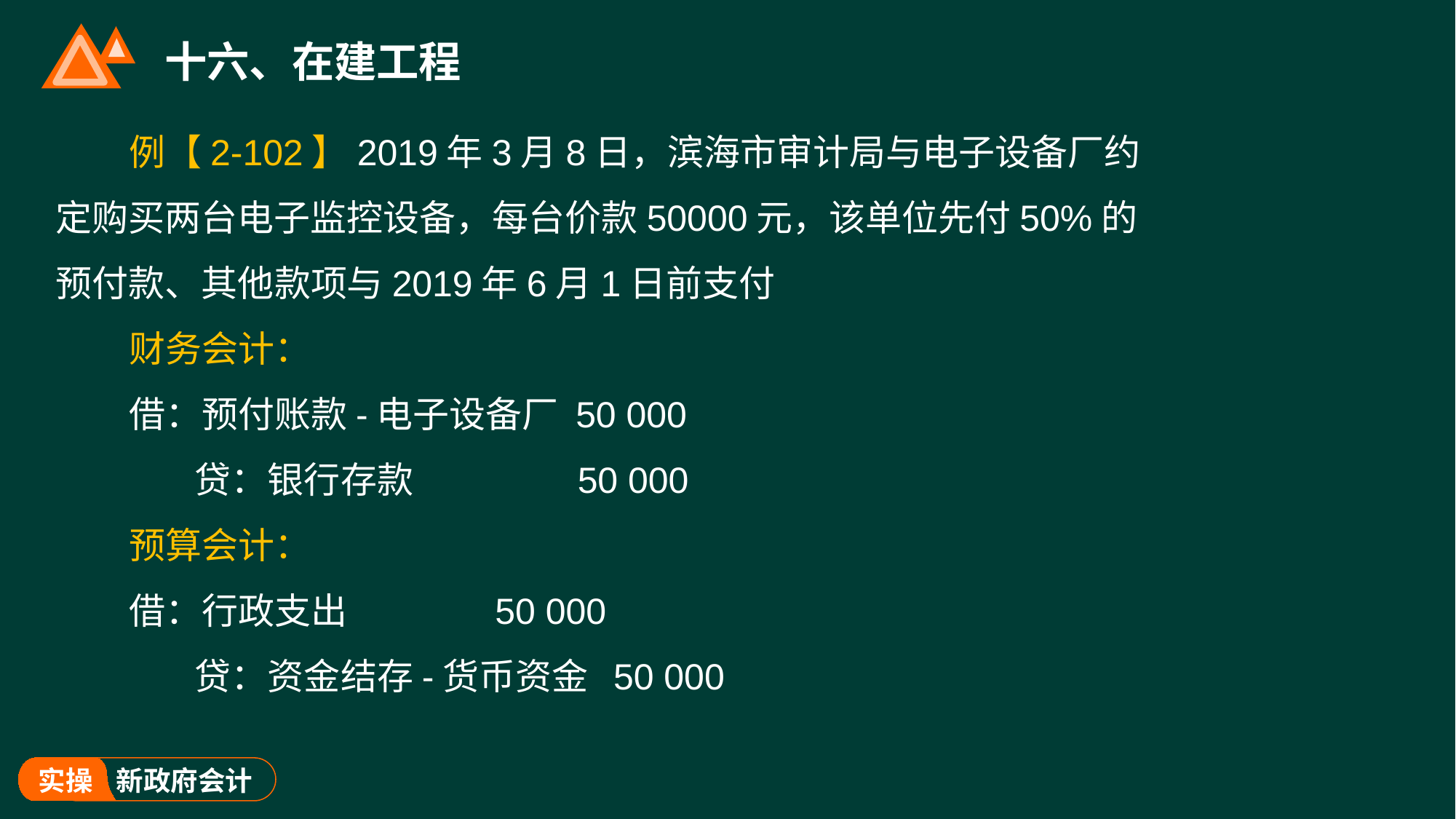

# 十六、在建工程
例【2-102】2019年3月8日，滨海市审计局与电子设备厂约定购买两台电子监控设备，每台价款50000元，该单位先付50%的预付款、其他款项与2019年6月1日前支付
财务会计：
借：预付账款-电子设备厂 50 000
       贷：银行存款                   50 000
预算会计：
借：行政支出                 50 000
       贷：资金结存-货币资金  50 000